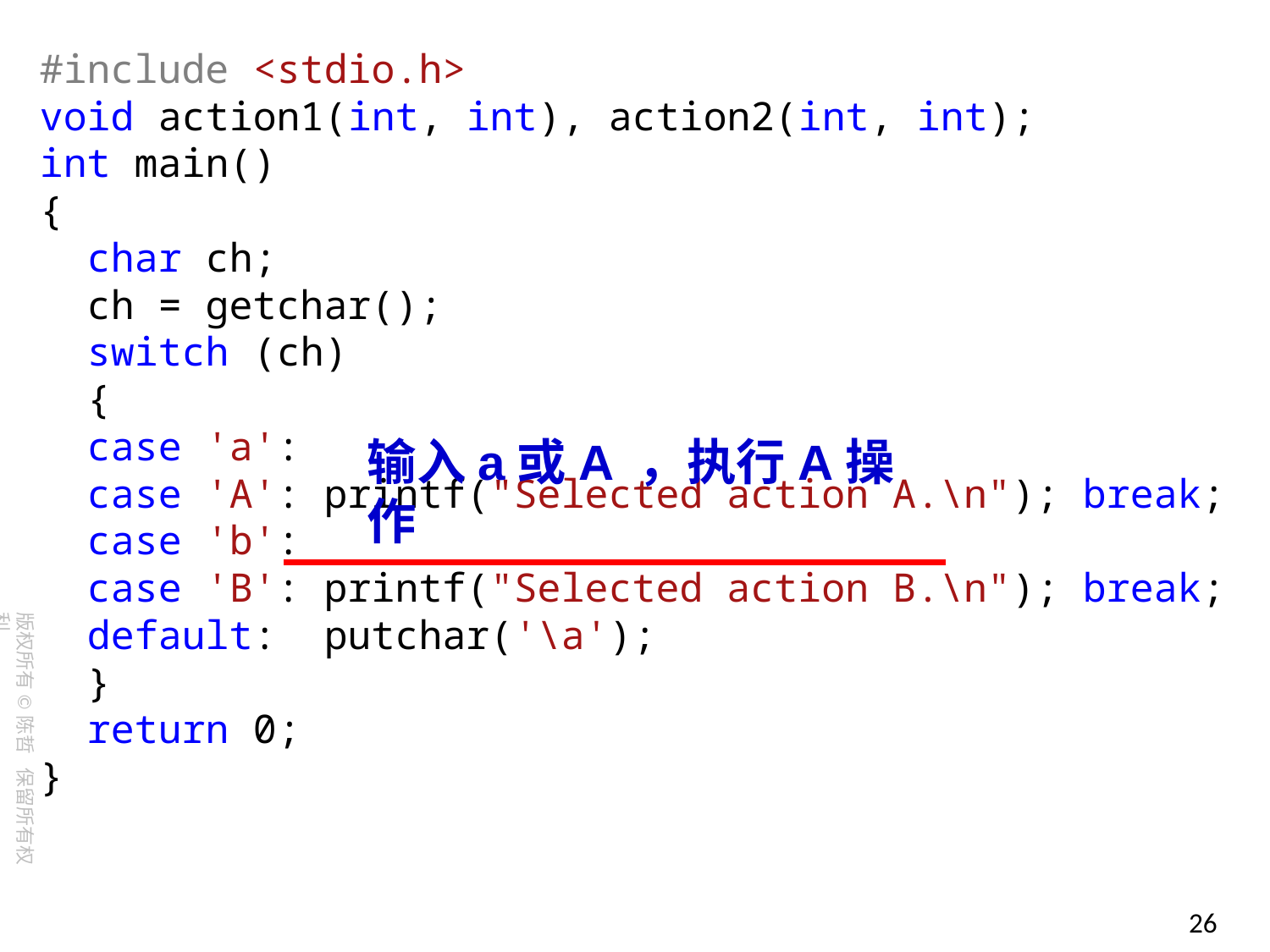

#include <stdio.h>
void action1(int, int), action2(int, int);
int main()
{
  char ch;
  ch = getchar();
  switch (ch)
  {
  case 'a':
  case 'A': printf("Selected action A.\n"); break;
  case 'b':
  case 'B': printf("Selected action B.\n"); break;
  default:  putchar('\a');
  }
  return 0;
}
输入a或A ，执行A操作
26